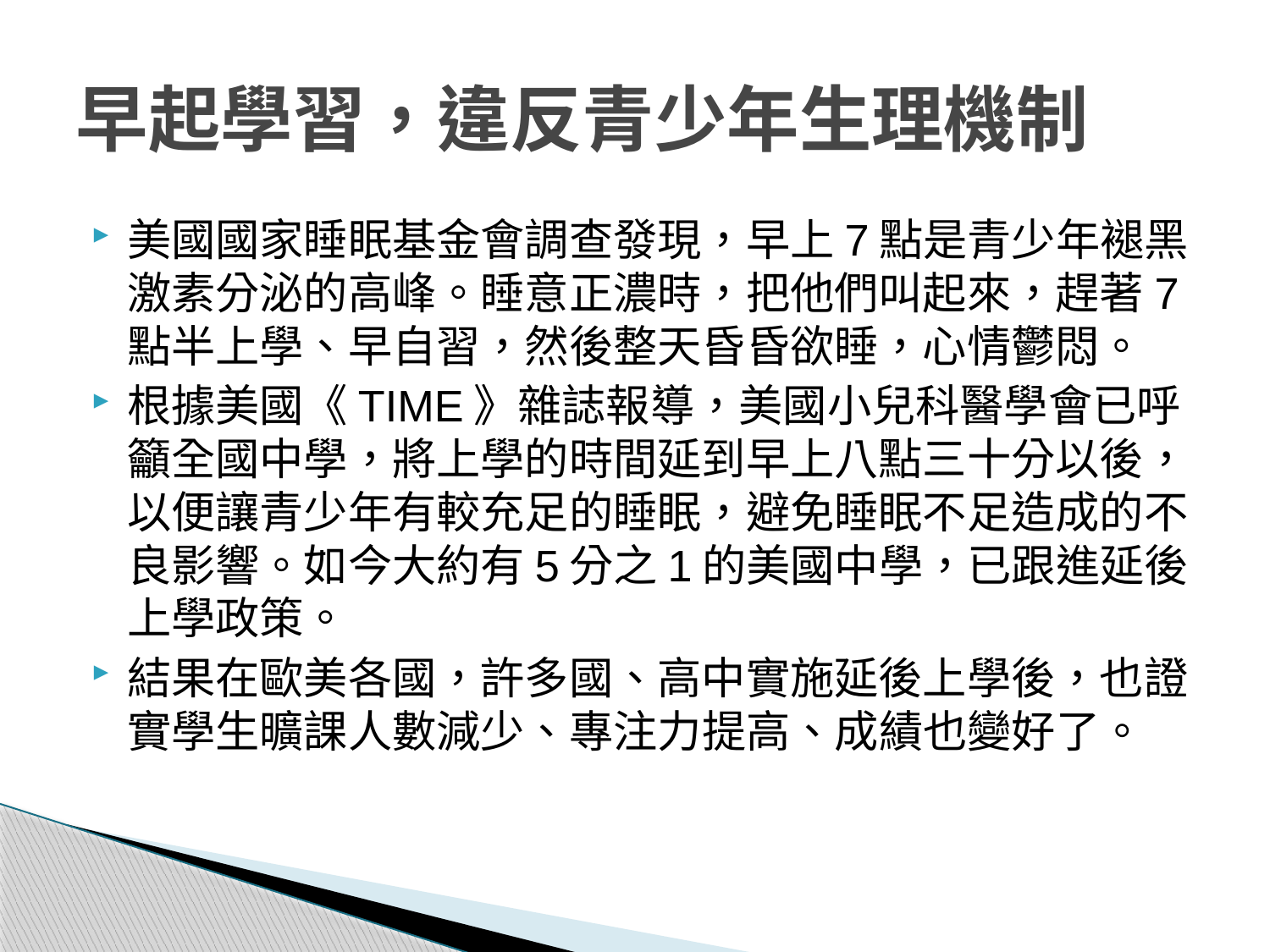

# 早起學習，違反青少年生理機制
美國國家睡眠基金會調查發現，早上7點是青少年褪黑激素分泌的高峰。睡意正濃時，把他們叫起來，趕著7點半上學、早自習，然後整天昏昏欲睡，心情鬱悶。
根據美國《TIME》雜誌報導，美國小兒科醫學會已呼籲全國中學，將上學的時間延到早上八點三十分以後，以便讓青少年有較充足的睡眠，避免睡眠不足造成的不良影響。如今大約有5分之1的美國中學，已跟進延後上學政策。
結果在歐美各國，許多國、高中實施延後上學後，也證實學生曠課人數減少、專注力提高、成績也變好了。